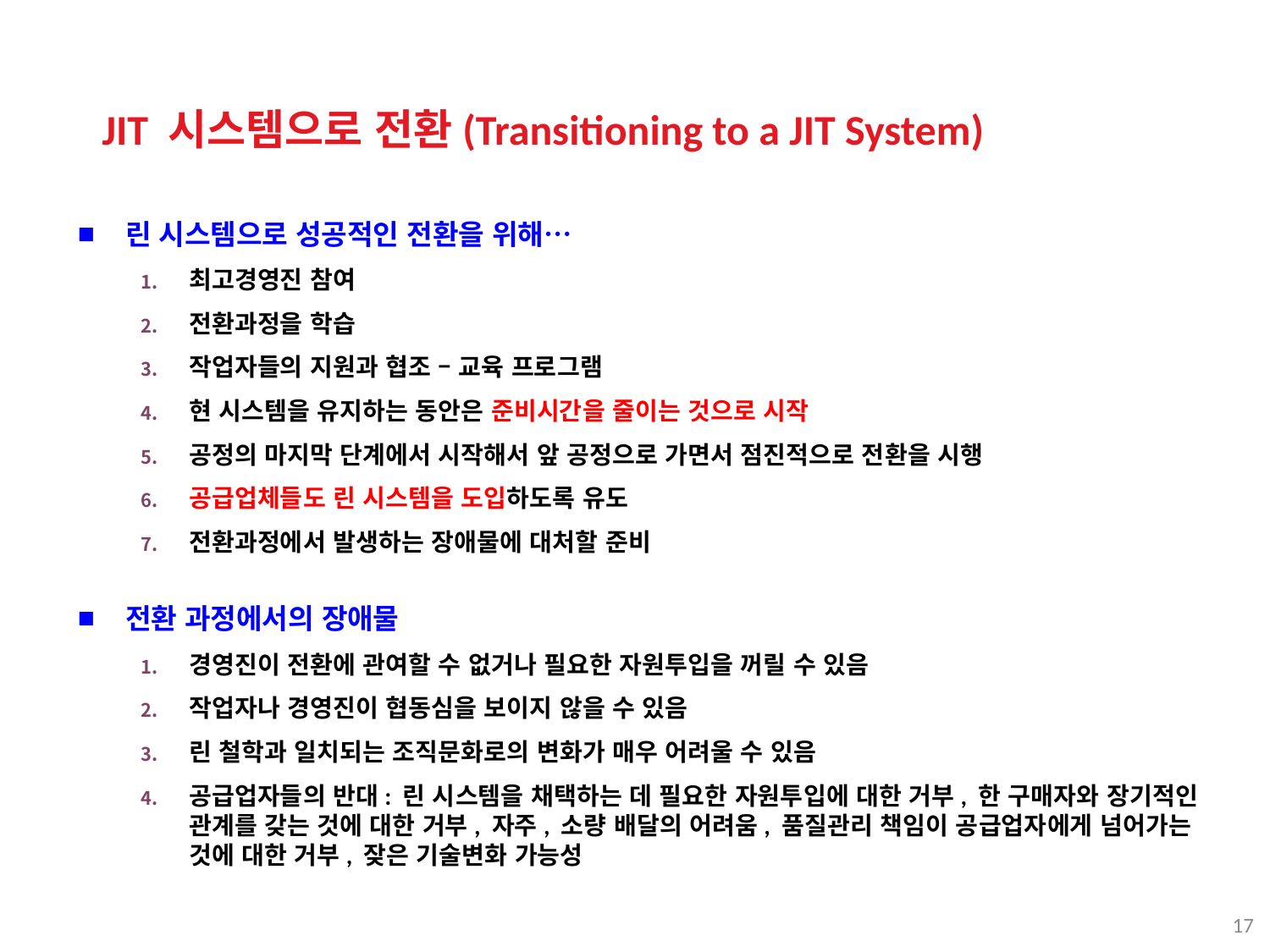

JIT 시스템으로 전환(Transitioning to a JIT System)
린 시스템으로 성공적인 전환을 위해…
최고경영진 참여
전환과정을 학습
작업자들의 지원과 협조 – 교육 프로그램
현 시스템을 유지하는 동안은 준비시간을 줄이는 것으로 시작
공정의 마지막 단계에서 시작해서 앞 공정으로 가면서 점진적으로 전환을 시행
공급업체들도 린 시스템을 도입하도록 유도
전환과정에서 발생하는 장애물에 대처할 준비

전환 과정에서의 장애물
경영진이 전환에 관여할 수 없거나 필요한 자원투입을 꺼릴 수 있음
작업자나 경영진이 협동심을 보이지 않을 수 있음
린 철학과 일치되는 조직문화로의 변화가 매우 어려울 수 있음
공급업자들의 반대: 린 시스템을 채택하는 데 필요한 자원투입에 대한 거부, 한 구매자와 장기적인 관계를 갖는 것에 대한 거부, 자주, 소량 배달의 어려움, 품질관리 책임이 공급업자에게 넘어가는 것에 대한 거부, 잦은 기술변화 가능성

17